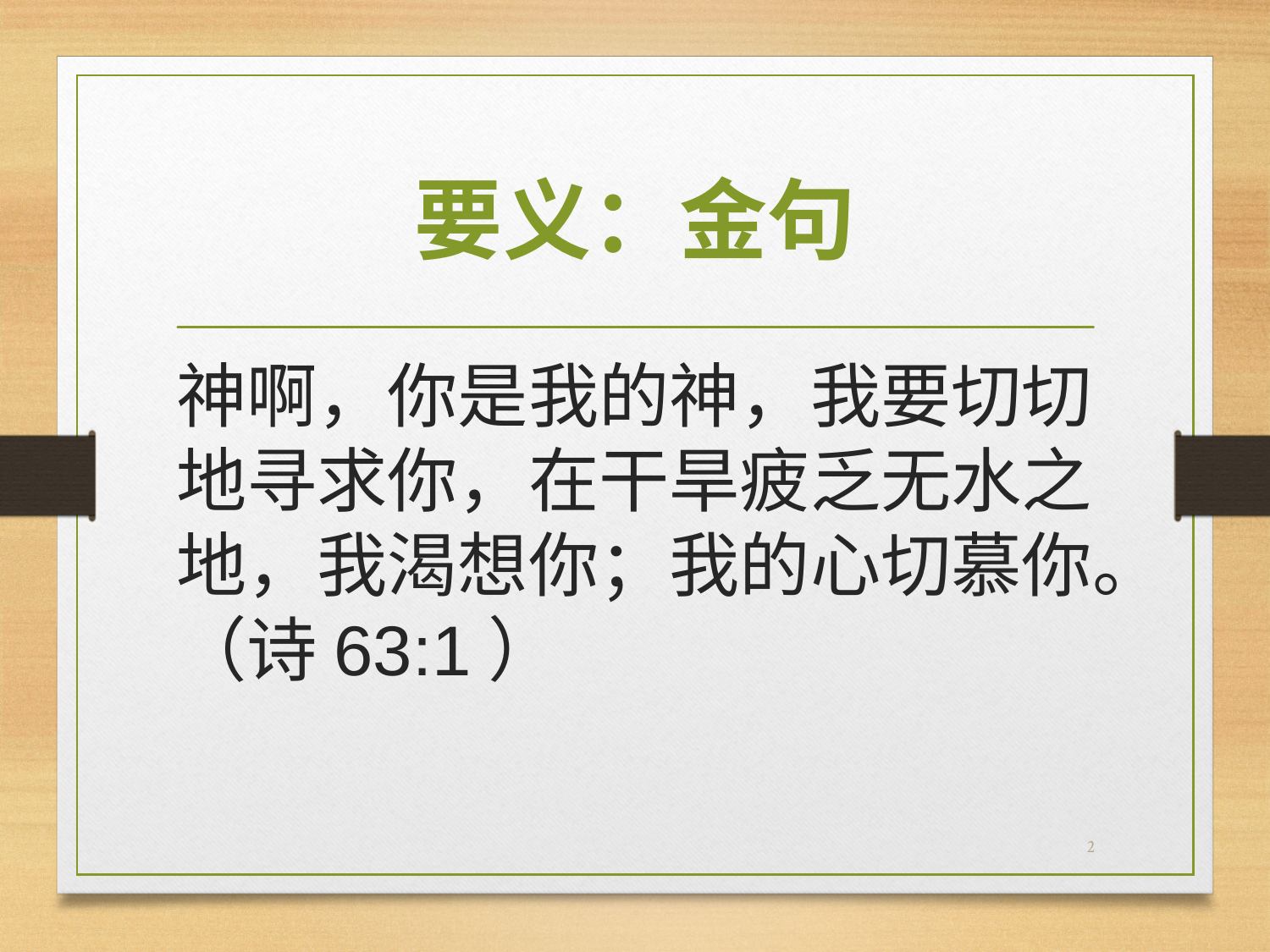

# 要义：金句
神啊，你是我的神，我要切切地寻求你，在干旱疲乏无水之地，我渴想你；我的心切慕你。（诗63:1）
2